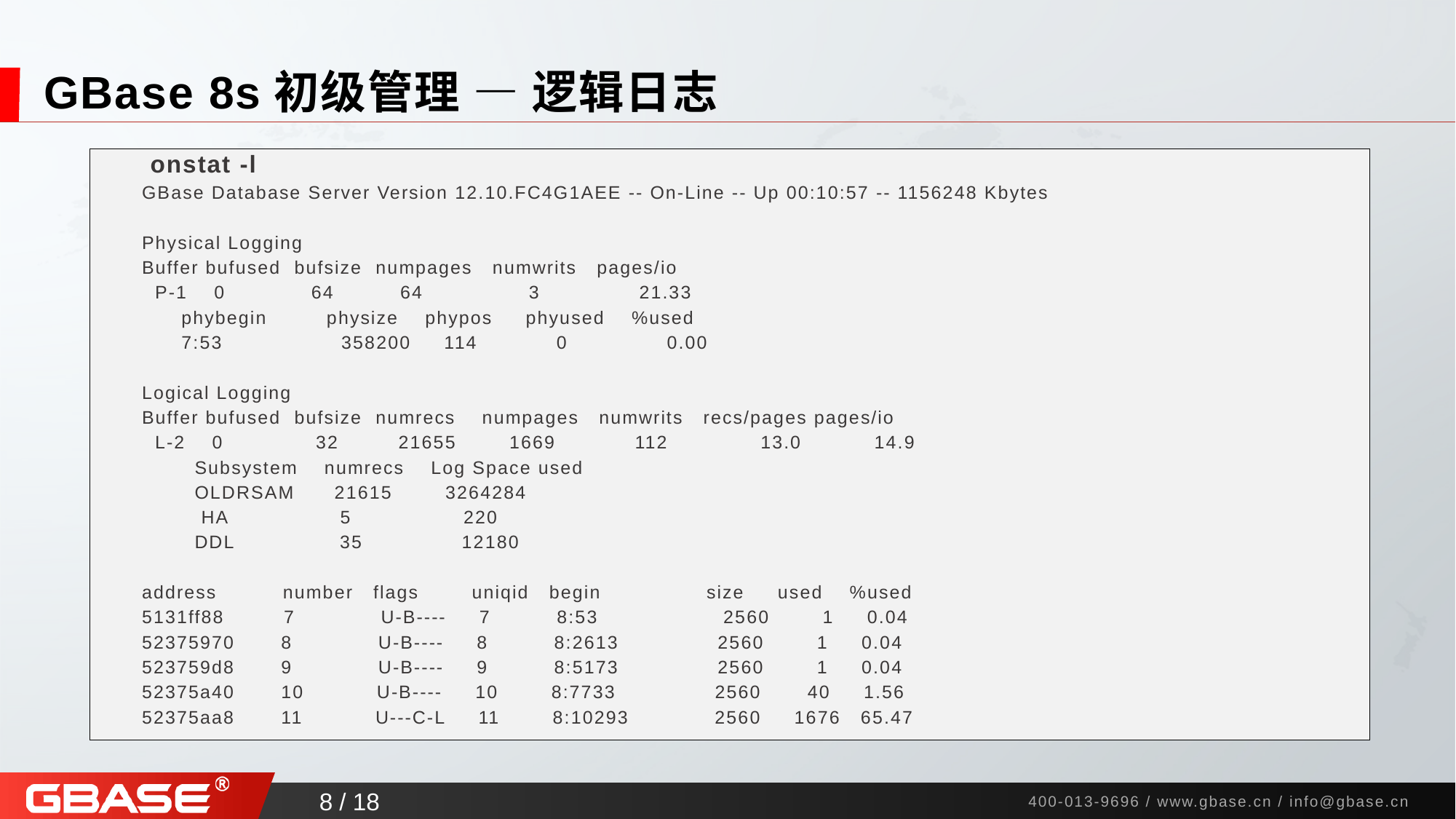

# GBase 8s初级管理 — 逻辑日志
      onstat -l
GBase Database Server Version 12.10.FC4G1AEE -- On-Line -- Up 00:10:57 -- 1156248 Kbytes

Physical Logging
Buffer bufused  bufsize  numpages   numwrits   pages/io
  P-1    0             64          64                3               21.33
      phybegin         physize    phypos     phyused    %used
      7:53                  358200     114            0               0.00

Logical Logging
Buffer bufused  bufsize  numrecs    numpages   numwrits   recs/pages pages/io
  L-2    0              32         21655        1669            112              13.0           14.9
        Subsystem    numrecs    Log Space used
        OLDRSAM      21615        3264284
         HA                 5                 220
        DDL                35               12180

address          number   flags        uniqid   begin                size     used    %used
5131ff88         7             U-B----     7          8:53                   2560        1     0.04
52375970       8             U-B----     8          8:2613               2560        1     0.04
523759d8       9             U-B----     9          8:5173               2560        1     0.04
52375a40       10           U-B----     10        8:7733               2560       40     1.56
52375aa8       11           U---C-L     11        8:10293             2560     1676   65.47